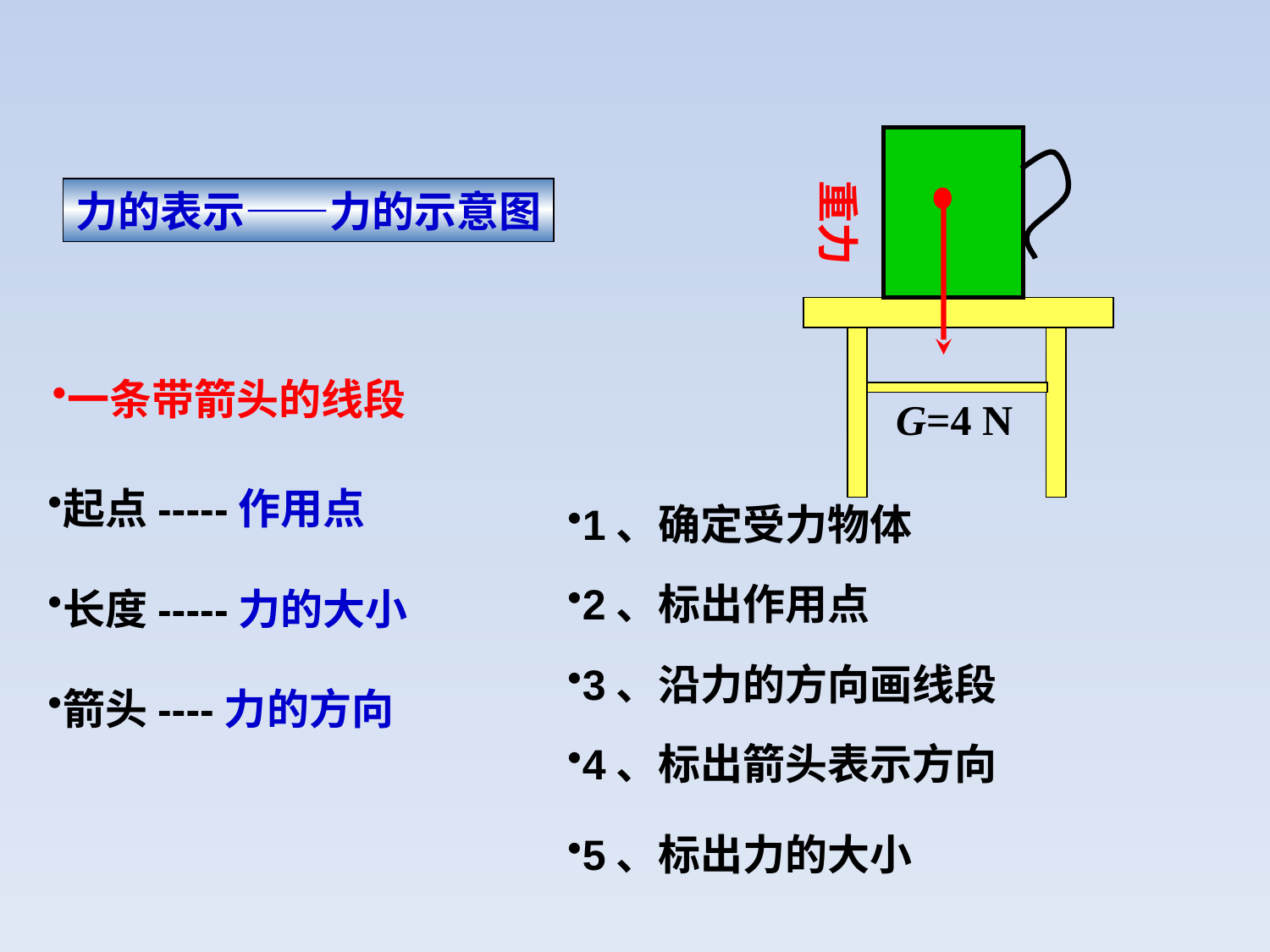

重力
力的表示——力的示意图

一条带箭头的线段
G=4 N
起点-----作用点
1、确定受力物体
2、标出作用点
长度-----力的大小
3、沿力的方向画线段
箭头----力的方向
4、标出箭头表示方向
5、标出力的大小